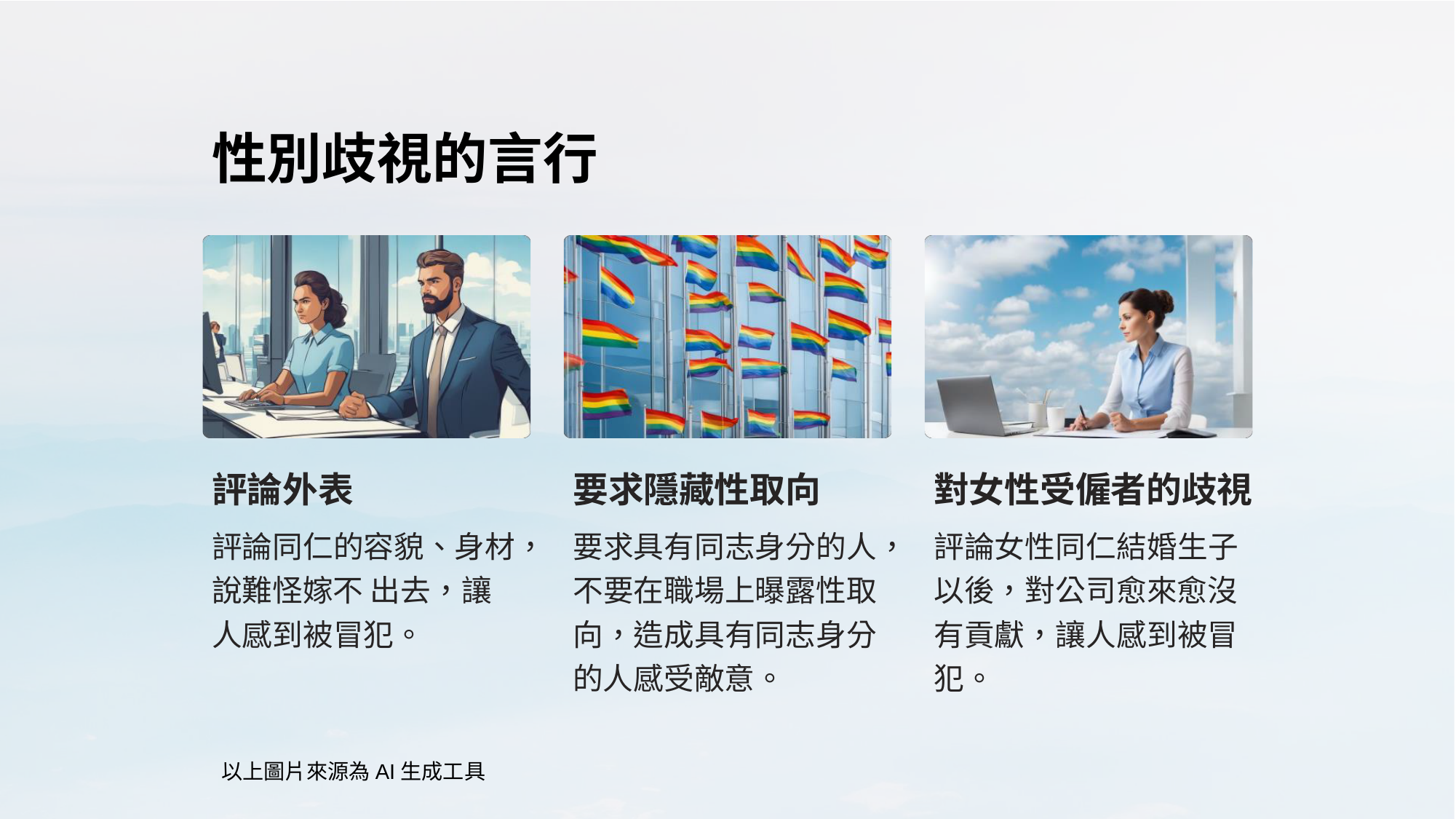

# 性別歧視的言行

評論外表
評論同仁的容貌、身材，說難怪嫁不 出去，讓人感到被冒犯。
要求隱藏性取向
要求具有同志身分的人，不要在職場上曝露性取向，造成具有同志身分的人感受敵意。
對女性受僱者的歧視
評論女性同仁結婚生子以後，對公司愈來愈沒有貢獻，讓人感到被冒犯。
以上圖片來源為AI生成工具